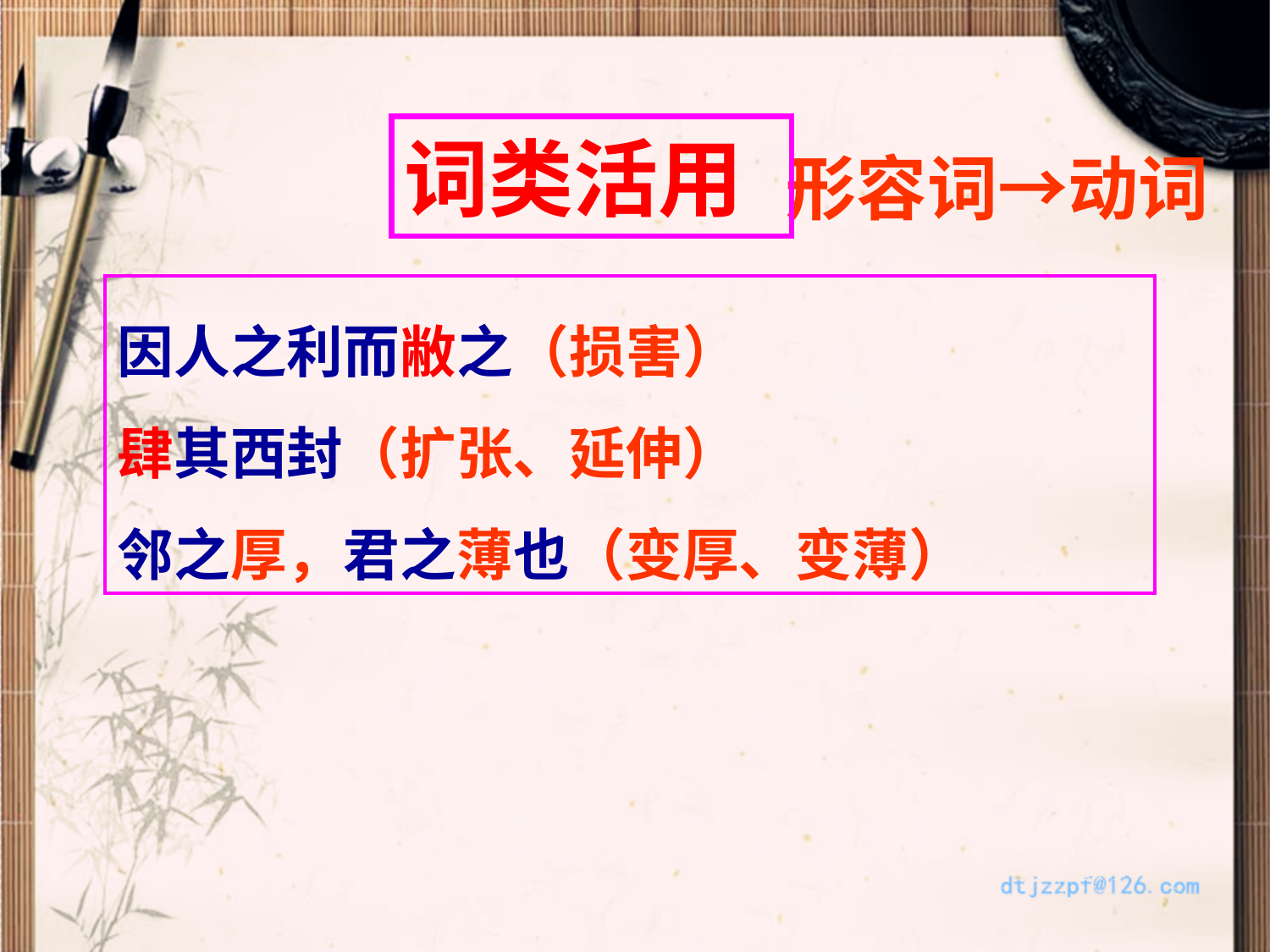

词类活用
形容词→动词
因人之利而敝之（损害）
肆其西封（扩张、延伸）
邻之厚，君之薄也（变厚、变薄）